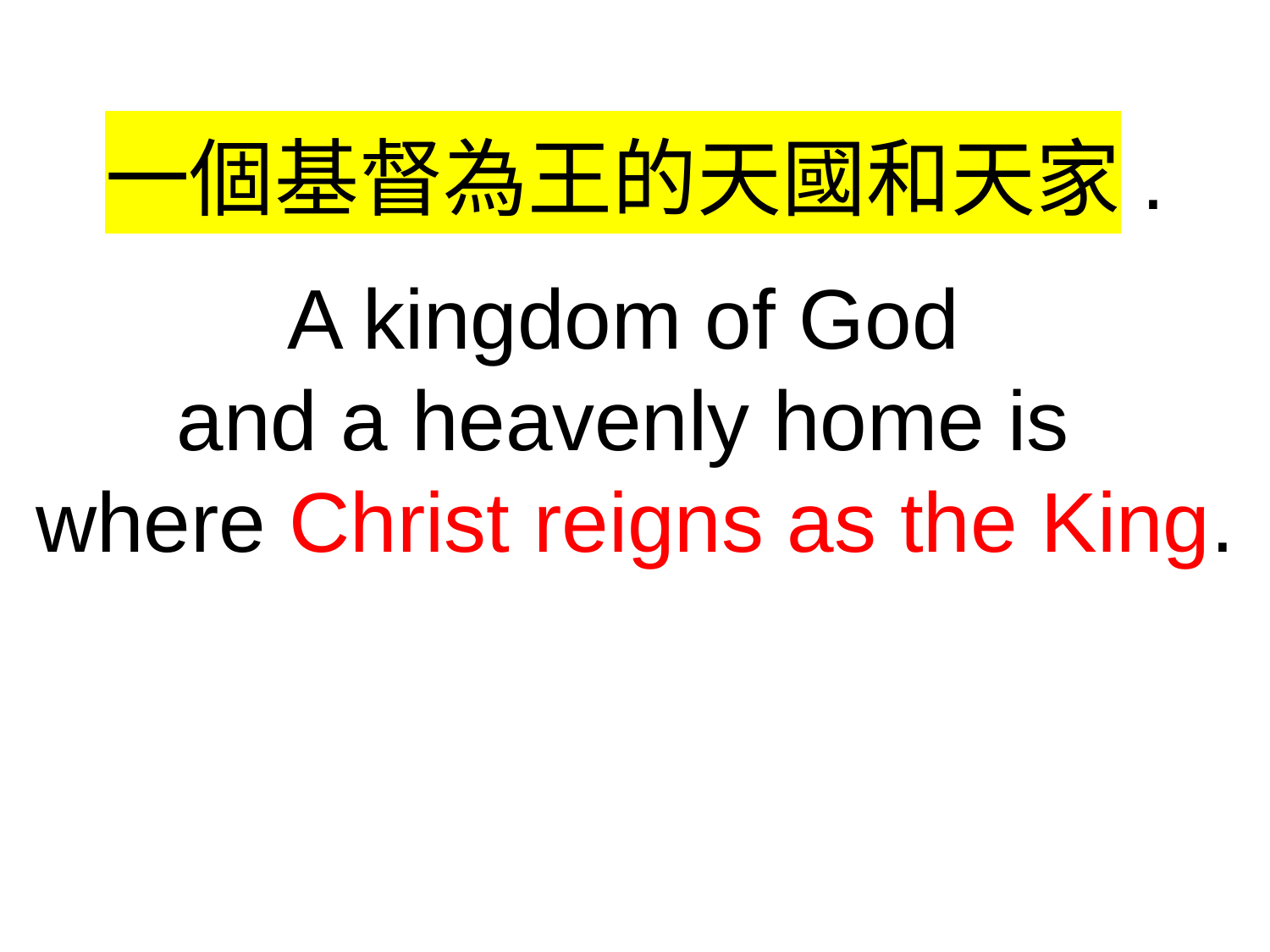

一個基督為王的天國和天家.
A kingdom of God
and a heavenly home is
where Christ reigns as the King.